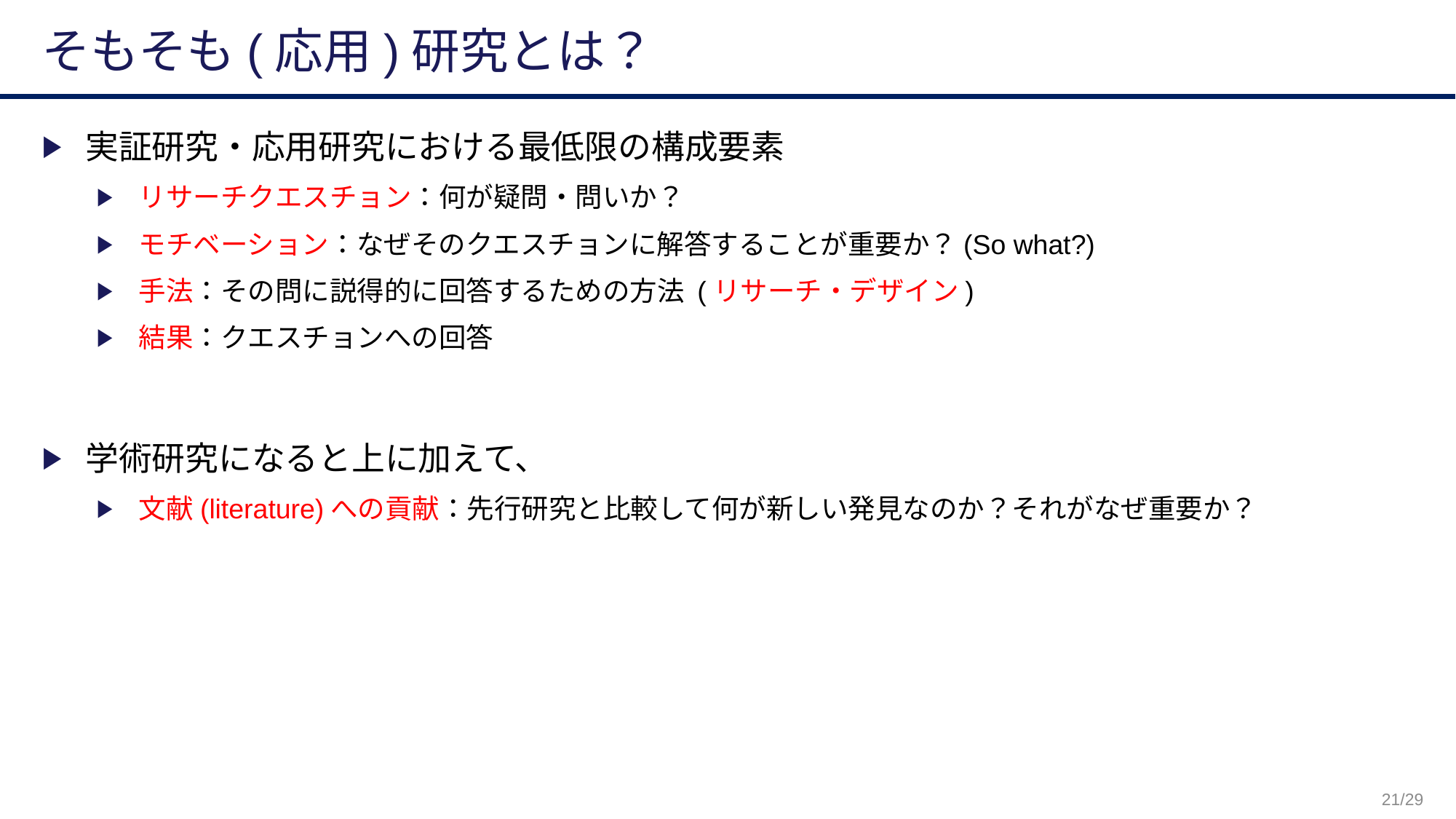

# そもそも(応用)研究とは？
実証研究・応用研究における最低限の構成要素
リサーチクエスチョン：何が疑問・問いか？
モチベーション：なぜそのクエスチョンに解答することが重要か？(So what?)
手法：その問に説得的に回答するための方法 (リサーチ・デザイン)
結果：クエスチョンへの回答

学術研究になると上に加えて、
文献(literature)への貢献：先行研究と比較して何が新しい発見なのか？それがなぜ重要か？

21/29